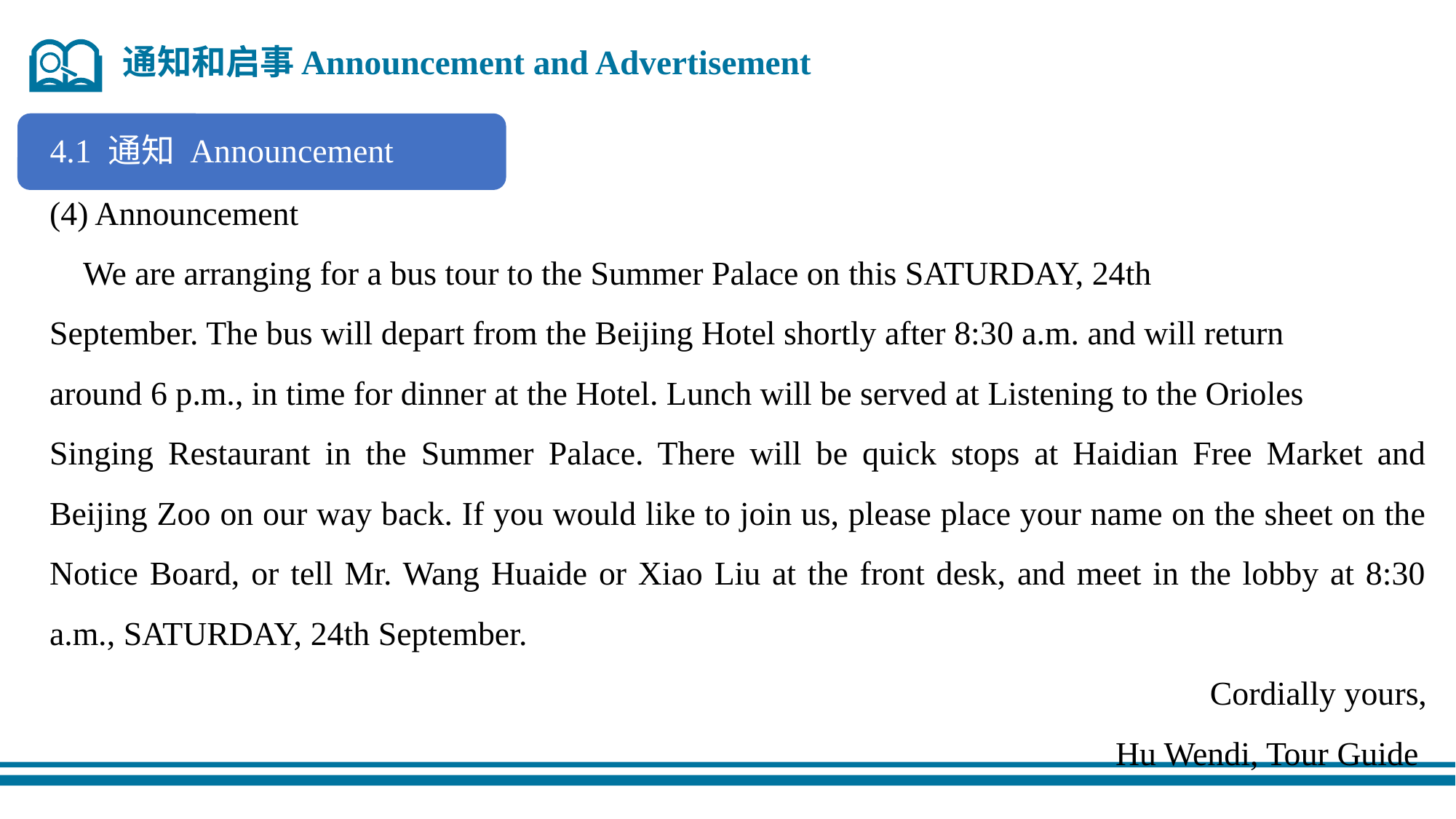

通知和启事Announcement and Advertisement
4.1 通知 Announcement

(4) Announcement
    We are arranging for a bus tour to the Summer Palace on this SATURDAY, 24th
September. The bus will depart from the Beijing Hotel shortly after 8:30 a.m. and will return
around 6 p.m., in time for dinner at the Hotel. Lunch will be served at Listening to the Orioles
Singing Restaurant in the Summer Palace. There will be quick stops at Haidian Free Market and Beijing Zoo on our way back. If you would like to join us, please place your name on the sheet on the Notice Board, or tell Mr. Wang Huaide or Xiao Liu at the front desk, and meet in the lobby at 8:30 a.m., SATURDAY, 24th September.
Cordially yours,
Hu Wendi, Tour Guide